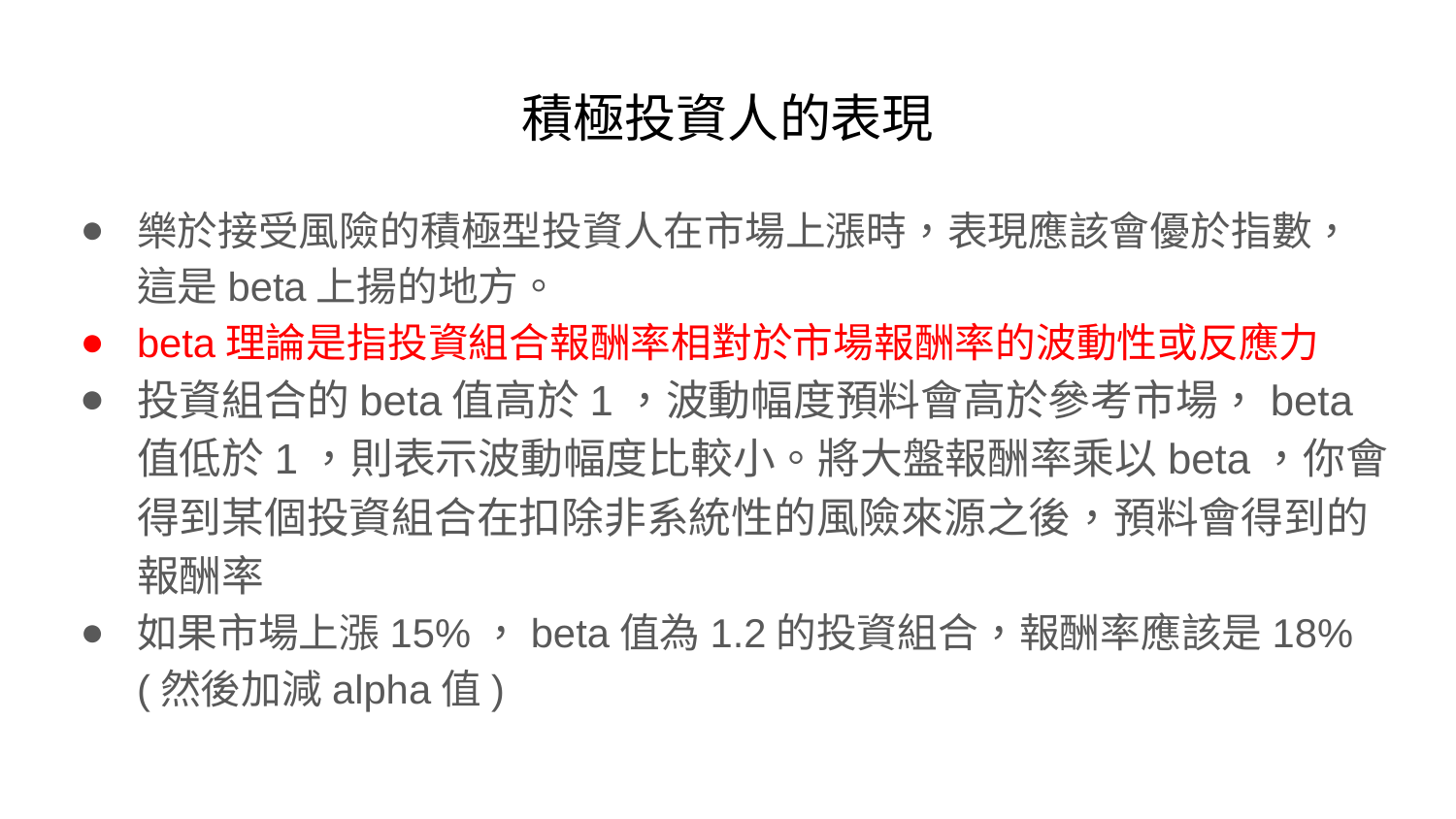

# 積極投資人的表現
樂於接受風險的積極型投資人在市場上漲時，表現應該會優於指數，這是beta上揚的地方。
beta理論是指投資組合報酬率相對於市場報酬率的波動性或反應力
投資組合的beta值高於1，波動幅度預料會高於參考市場，beta值低於1，則表示波動幅度比較小。將大盤報酬率乘以beta，你會得到某個投資組合在扣除非系統性的風險來源之後，預料會得到的報酬率
如果市場上漲15%，beta值為1.2的投資組合，報酬率應該是18%(然後加減alpha值)